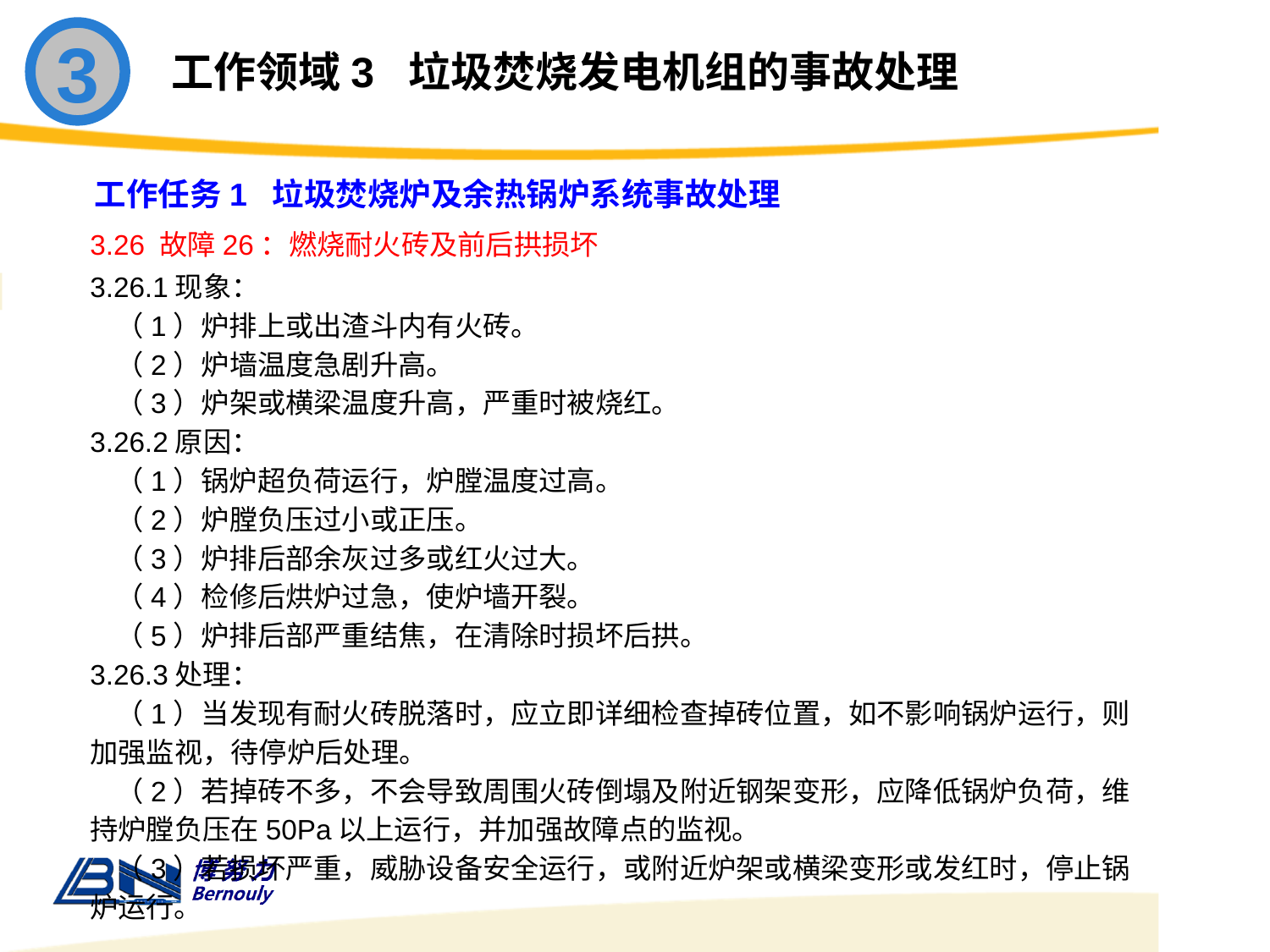

3
工作领域3  垃圾焚烧发电机组的事故处理
工作任务1  垃圾焚烧炉及余热锅炉系统事故处理
3.26 故障26：燃烧耐火砖及前后拱损坏
3.26.1现象：
   （1）炉排上或出渣斗内有火砖。
   （2）炉墙温度急剧升高。
   （3）炉架或横梁温度升高，严重时被烧红。
3.26.2原因：
   （1）锅炉超负荷运行，炉膛温度过高。
   （2）炉膛负压过小或正压。
   （3）炉排后部余灰过多或红火过大。
   （4）检修后烘炉过急，使炉墙开裂。
   （5）炉排后部严重结焦，在清除时损坏后拱。
3.26.3处理：
   （1）当发现有耐火砖脱落时，应立即详细检查掉砖位置，如不影响锅炉运行，则加强监视，待停炉后处理。
   （2）若掉砖不多，不会导致周围火砖倒塌及附近钢架变形，应降低锅炉负荷，维持炉膛负压在50Pa以上运行，并加强故障点的监视。
   （3）若损坏严重，威胁设备安全运行，或附近炉架或横梁变形或发红时，停止锅炉运行。